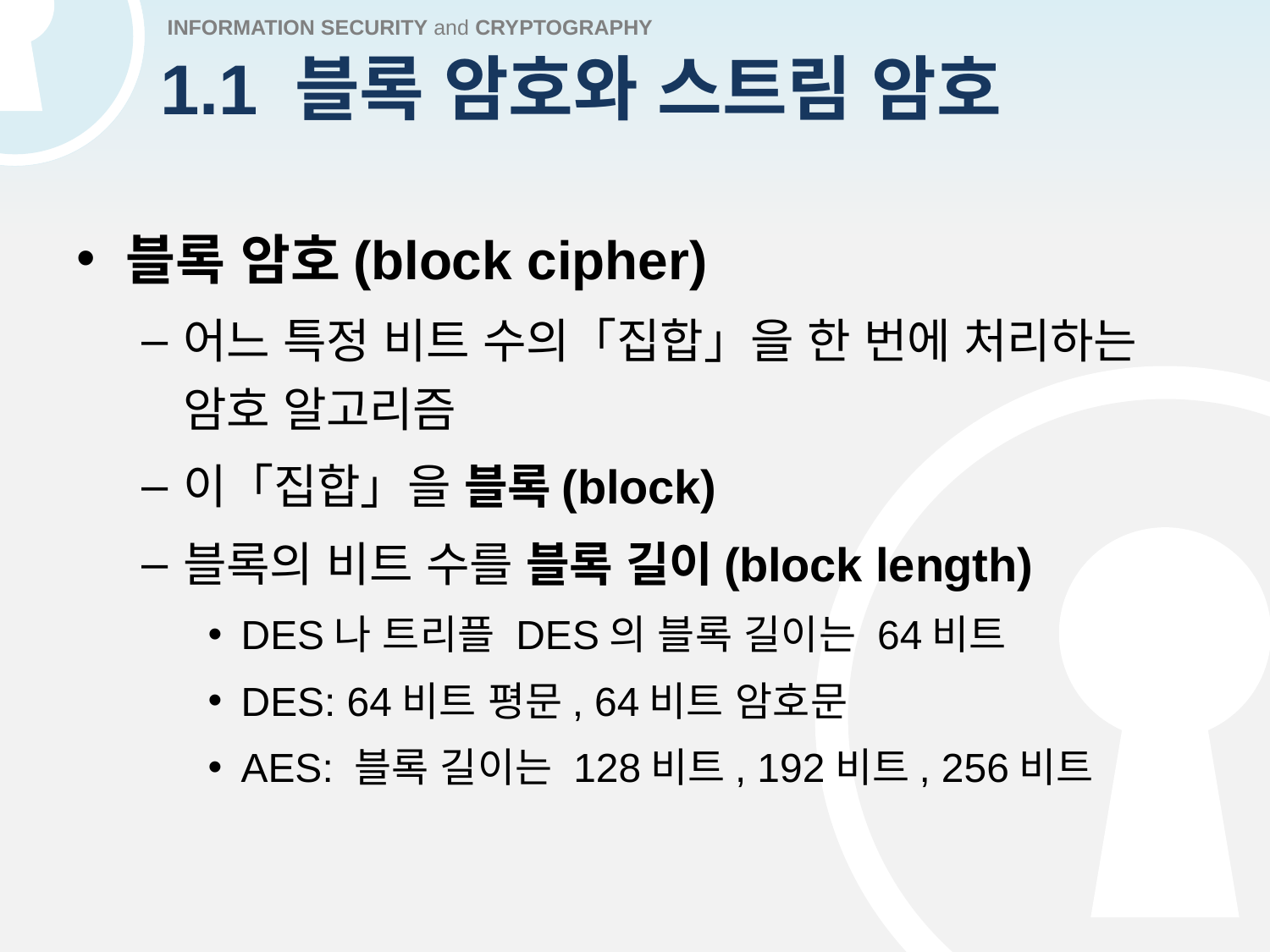

# 1.1 블록 암호와 스트림 암호
블록 암호(block cipher)
어느 특정 비트 수의「집합」을 한 번에 처리하는
암호 알고리즘
이「집합」을 블록(block)
블록의 비트 수를 블록 길이(block length)
DES나 트리플 DES의 블록 길이는 64비트
DES: 64비트 평문, 64비트 암호문
AES: 블록 길이는 128비트, 192비트, 256비트